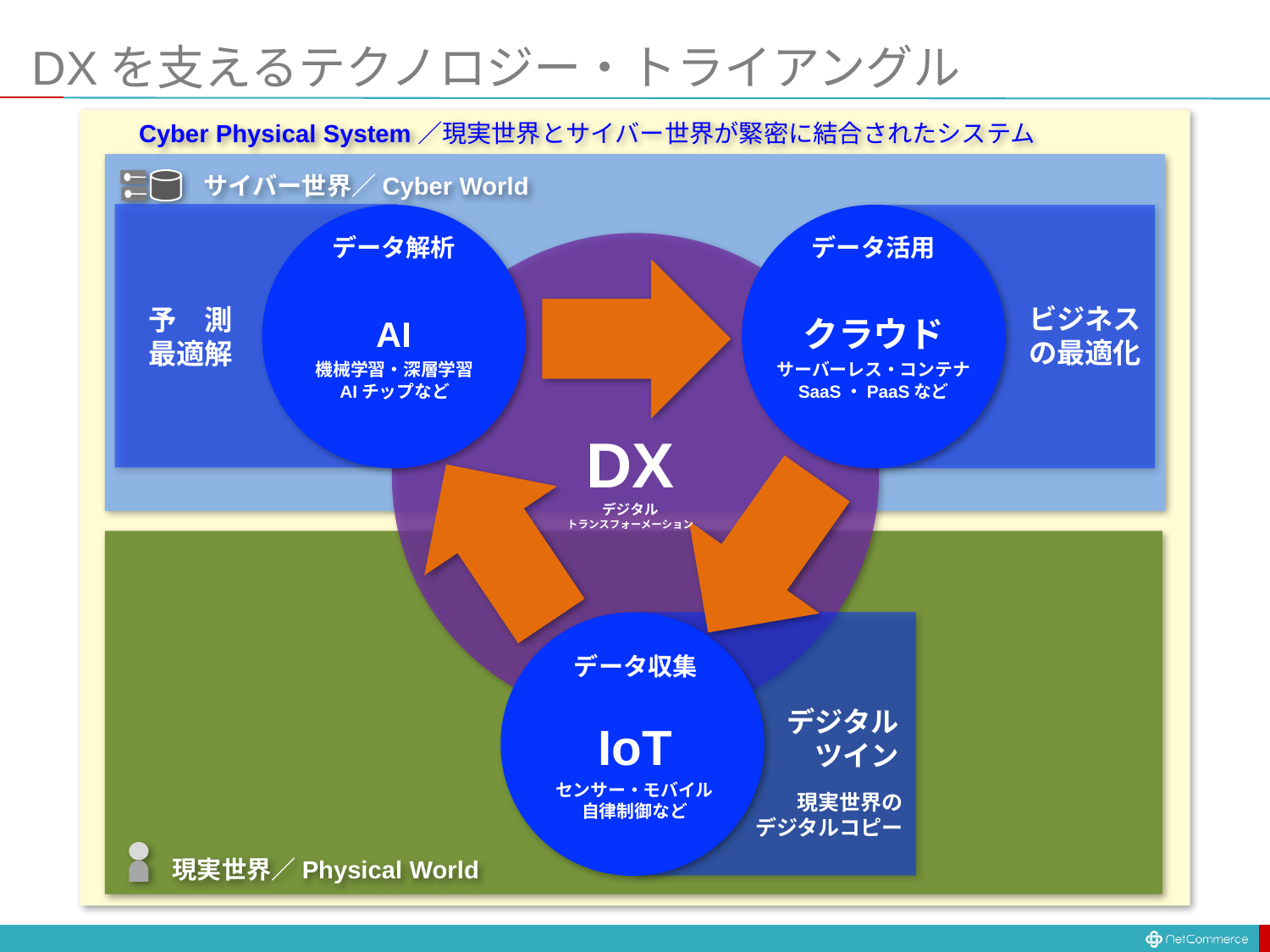

# DXを支えるテクノロジー・トライアングル

Cyber Physical System／現実世界とサイバー世界が緊密に結合されたシステム

サイバー世界／Cyber World

データ解析
データ活用

ビジネス
の最適化
予　測
最適解
AI
クラウド
機械学習・深層学習
AIチップなど
サーバーレス・コンテナ
SaaS・PaaSなど
DX
デジタル
トランスフォーメーション

データ収集
データ収集
デジタル
ツイン
IoT
センサー・モバイル
自律制御など
現実世界の
デジタルコピー

現実世界／Physical World